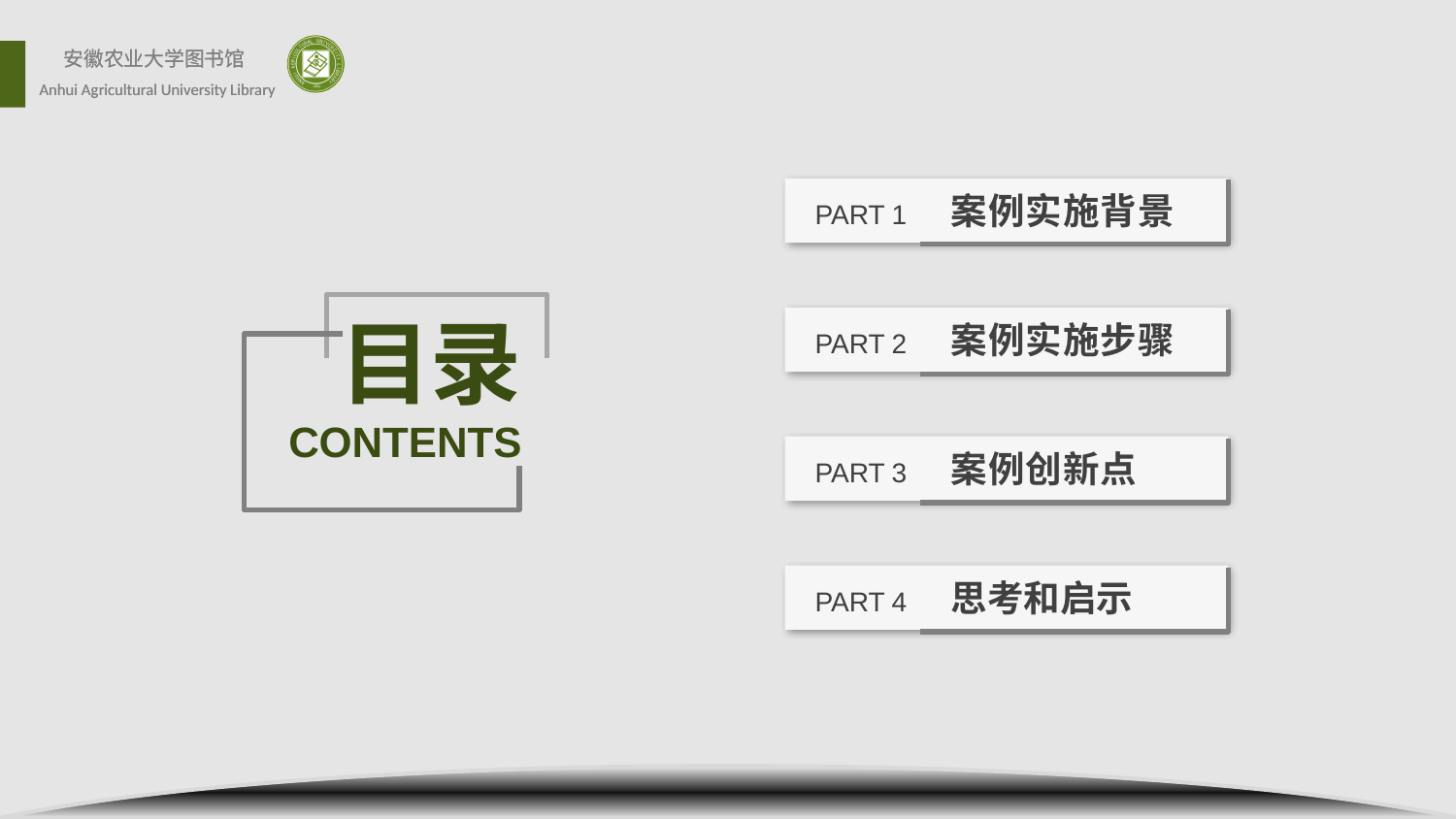

PART 1     案例实施背景

目录
CONTENTS

PART 2     案例实施步骤

PART 3     案例创新点

PART 4     思考和启示